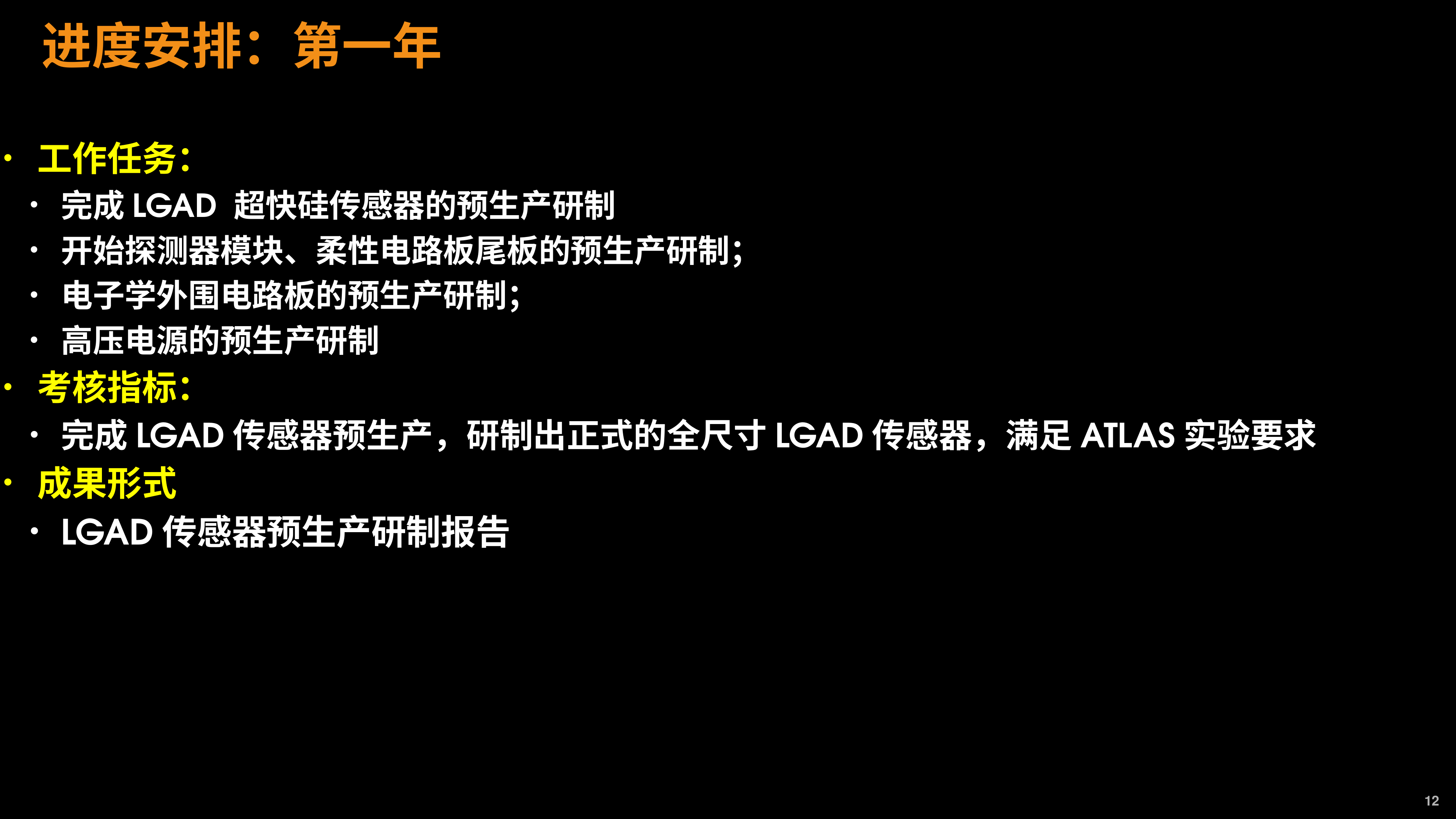

# 进度安排：第一年
工作任务：
完成LGAD 超快硅传感器的预生产研制
开始探测器模块、柔性电路板尾板的预生产研制；
电子学外围电路板的预生产研制；
高压电源的预生产研制
考核指标：
完成LGAD传感器预生产，研制出正式的全尺寸LGAD传感器，满足ATLAS实验要求
成果形式
LGAD传感器预生产研制报告

12